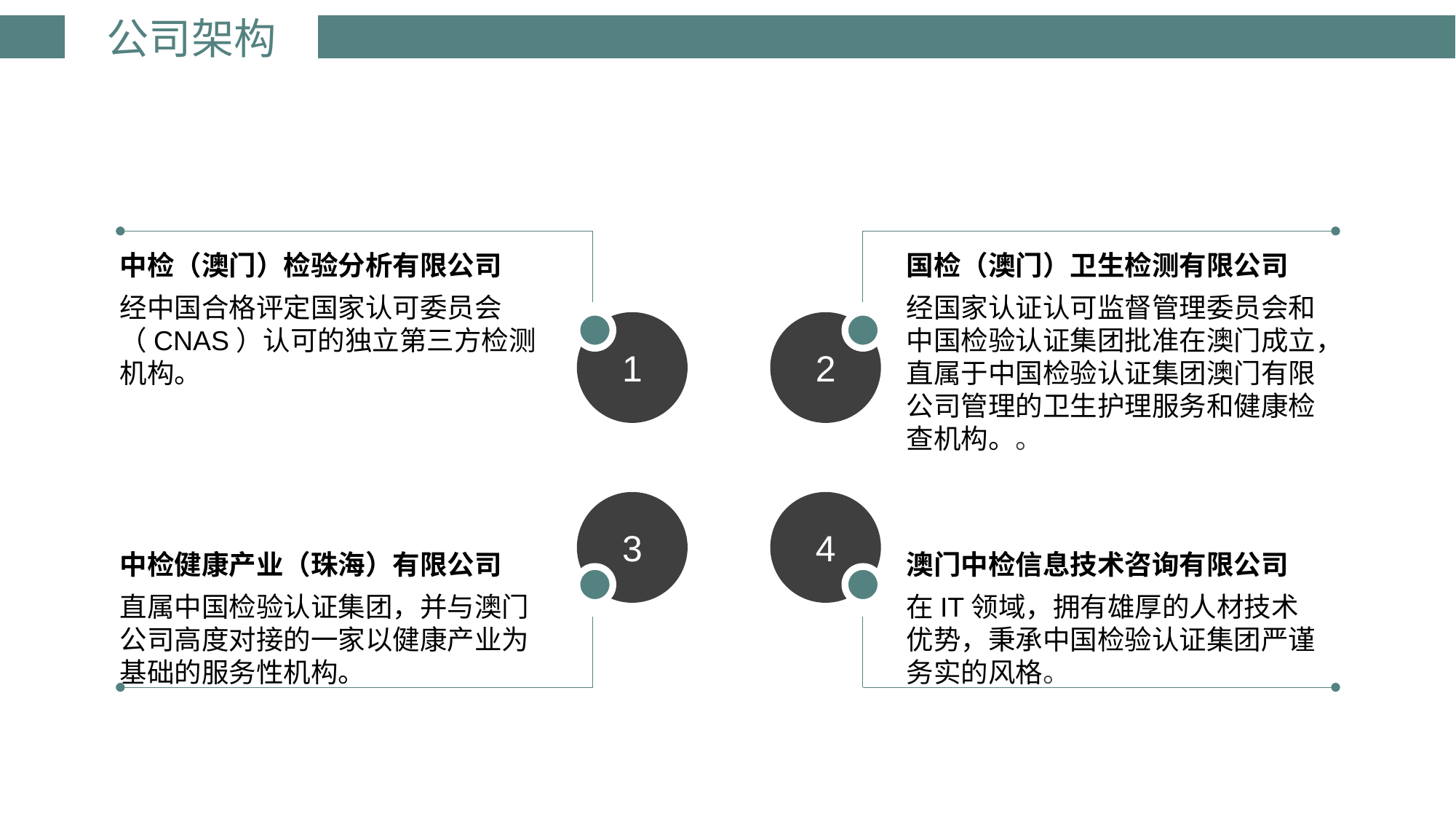

# 公司架构
中检（澳门）检验分析有限公司
经中国合格评定国家认可委员会（CNAS）认可的独立第三方检测机构。
国检（澳门）卫生检测有限公司
经国家认证认可监督管理委员会和中国检验认证集团批准在澳门成立，直属于中国检验认证集团澳门有限公司管理的卫生护理服务和健康检查机构。。
1

2

3
4
中检健康产业（珠海）有限公司
直属中国检验认证集团，并与澳门公司高度对接的一家以健康产业为基础的服务性机构。
澳门中检信息技术咨询有限公司
在IT领域，拥有雄厚的人材技术优势，秉承中国检验认证集团严谨务实的风格。